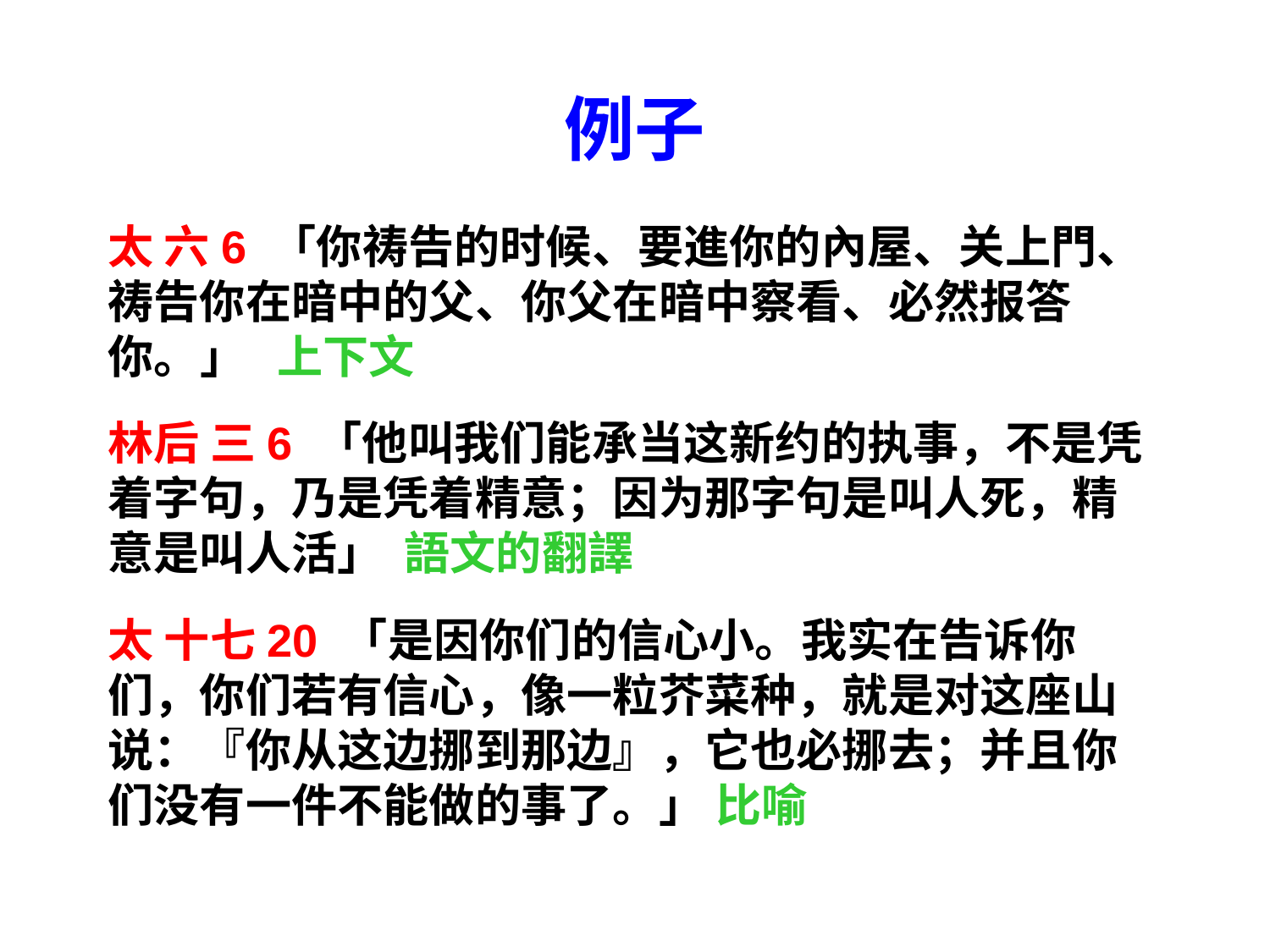

# 例子
太 六6 「你祷告的时候、要進你的內屋、关上門、祷告你在暗中的父、你父在暗中察看、必然报答你。」   上下文
林后 三6 「他叫我们能承当这新约的执事，不是凭着字句，乃是凭着精意；因为那字句是叫人死，精意是叫人活」  語文的翻譯
太 十七20 「是因你们的信心小。我实在告诉你们，你们若有信心，像一粒芥菜种，就是对这座山说：『你从这边挪到那边』，它也必挪去；并且你们没有一件不能做的事了。」 比喻